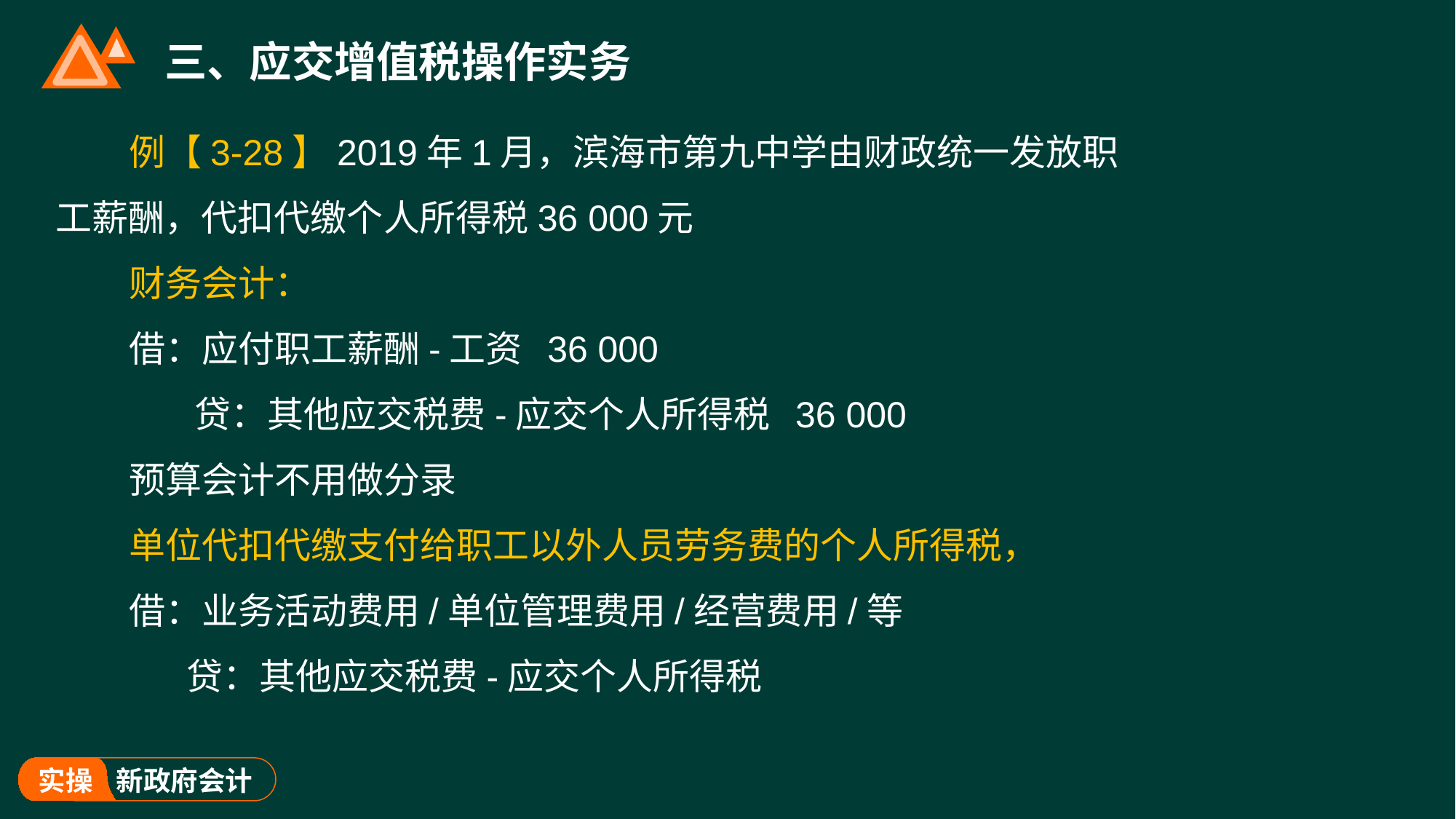

# 三、应交增值税操作实务
例【3-28】2019年1月，滨海市第九中学由财政统一发放职工薪酬，代扣代缴个人所得税36 000元
财务会计：
借：应付职工薪酬-工资  36 000
       贷：其他应交税费-应交个人所得税  36 000
预算会计不用做分录
单位代扣代缴支付给职工以外人员劳务费的个人所得税，
借：业务活动费用/单位管理费用/经营费用/等
      贷：其他应交税费-应交个人所得税